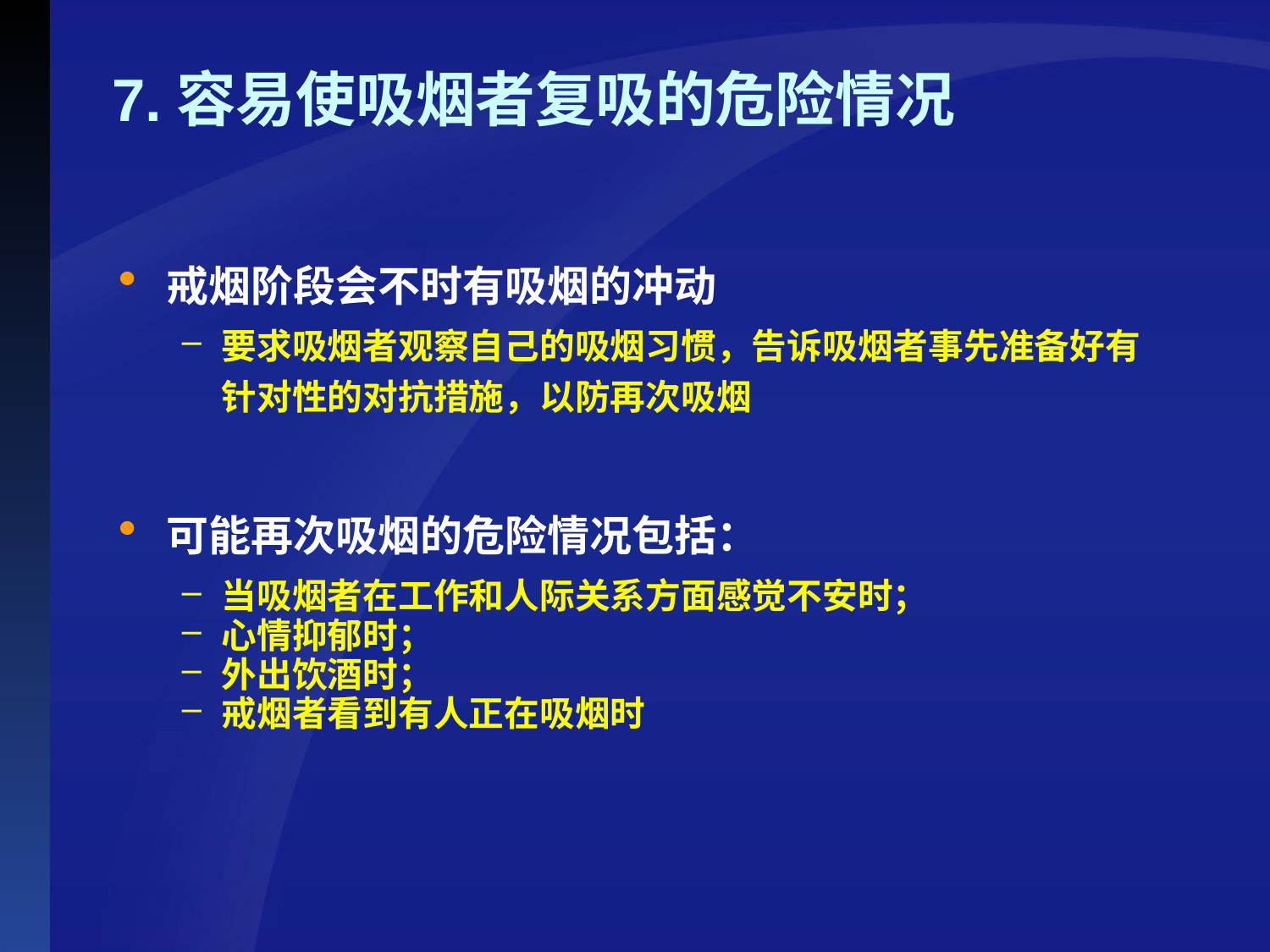

7.容易使吸烟者复吸的危险情况
戒烟阶段会不时有吸烟的冲动
要求吸烟者观察自己的吸烟习惯，告诉吸烟者事先准备好有针对性的对抗措施，以防再次吸烟

可能再次吸烟的危险情况包括：
当吸烟者在工作和人际关系方面感觉不安时；
心情抑郁时；
外出饮酒时；
戒烟者看到有人正在吸烟时